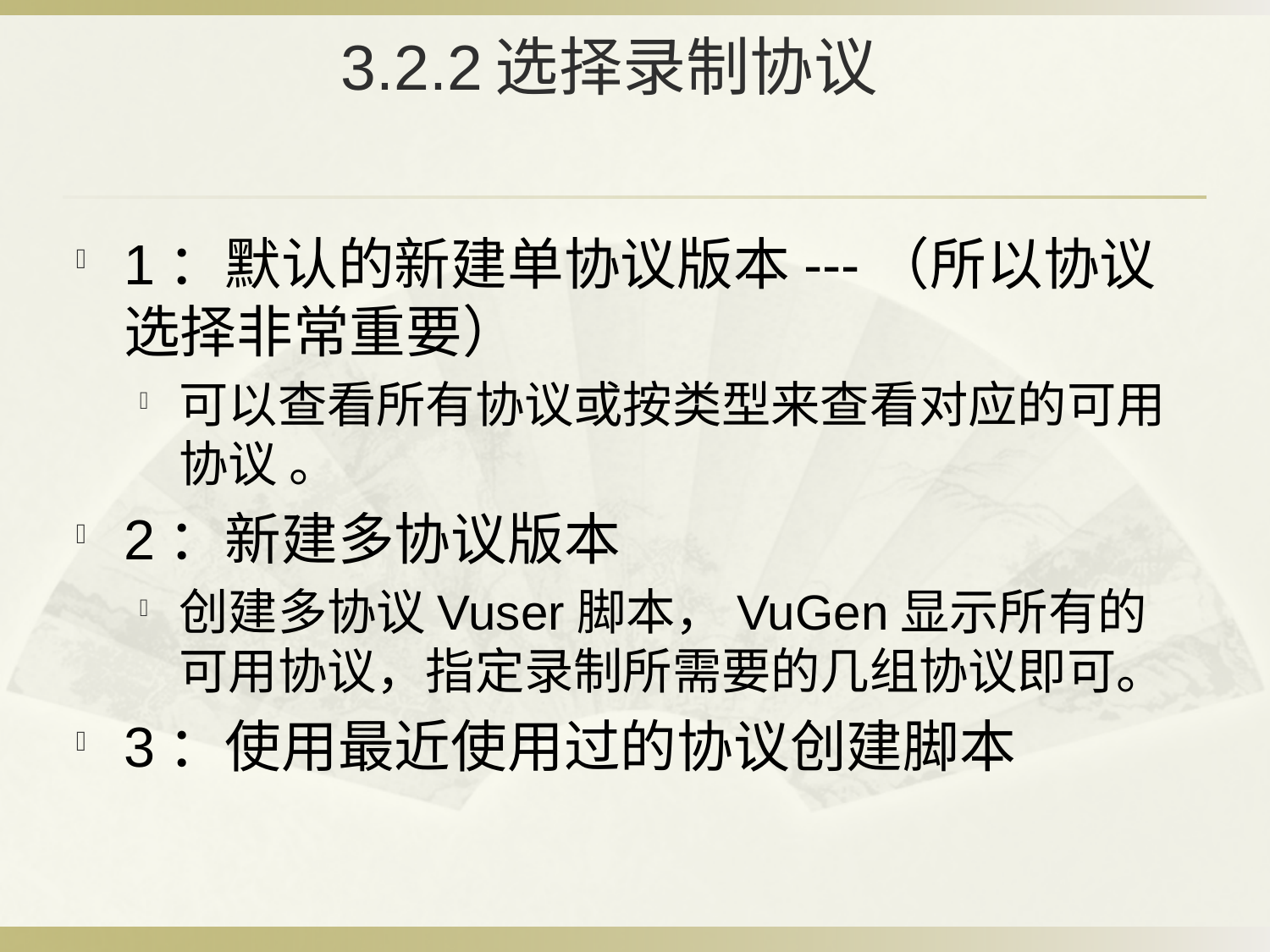

# 3.2.2选择录制协议
1：默认的新建单协议版本---（所以协议选择非常重要）
可以查看所有协议或按类型来查看对应的可用协议 。
2：新建多协议版本
创建多协议Vuser脚本，VuGen显示所有的可用协议，指定录制所需要的几组协议即可。
3：使用最近使用过的协议创建脚本